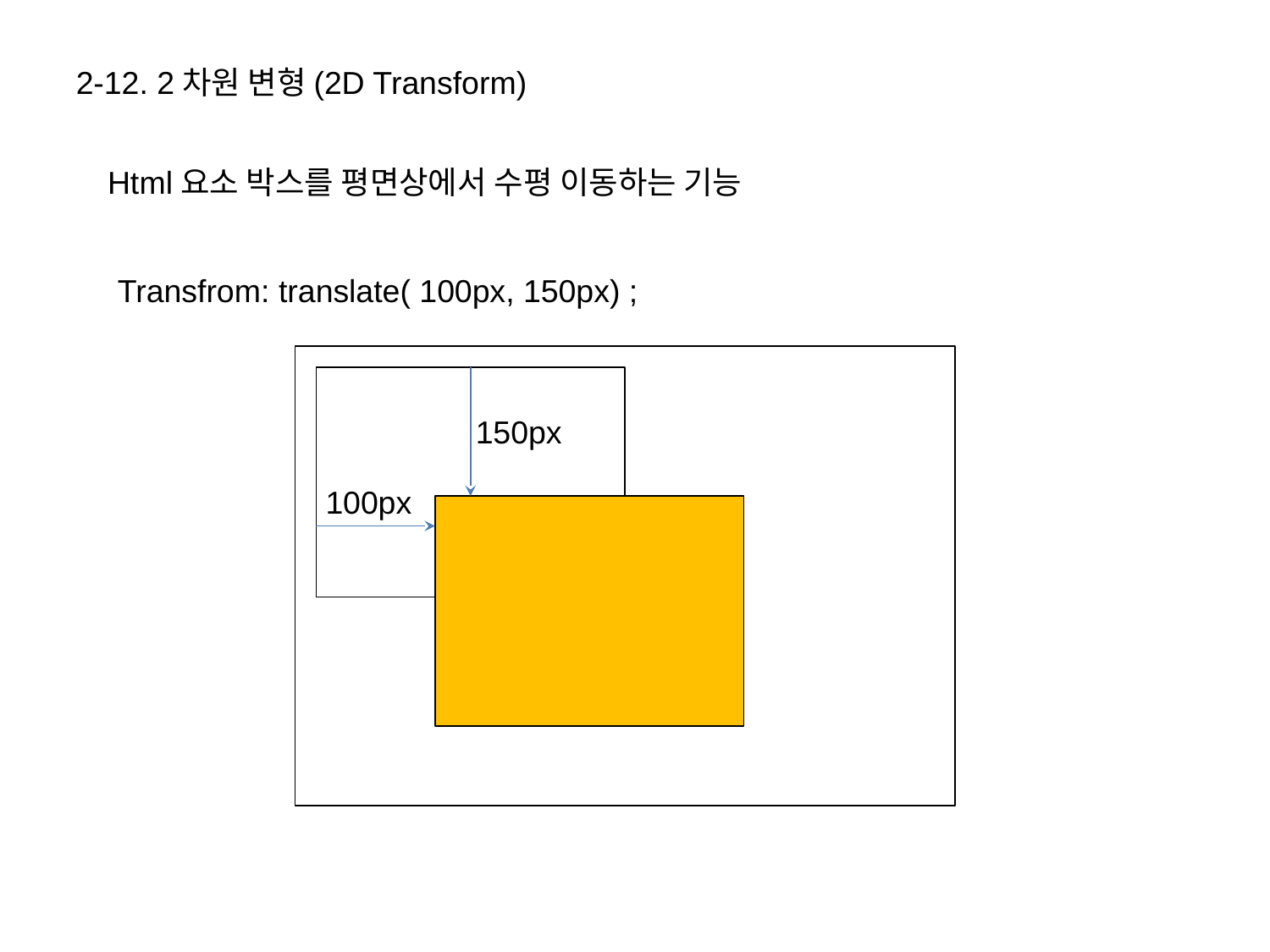

2-12. 2차원 변형(2D Transform)
Html요소 박스를 평면상에서 수평 이동하는 기능
Transfrom: translate( 100px, 150px) ;

150px
100px